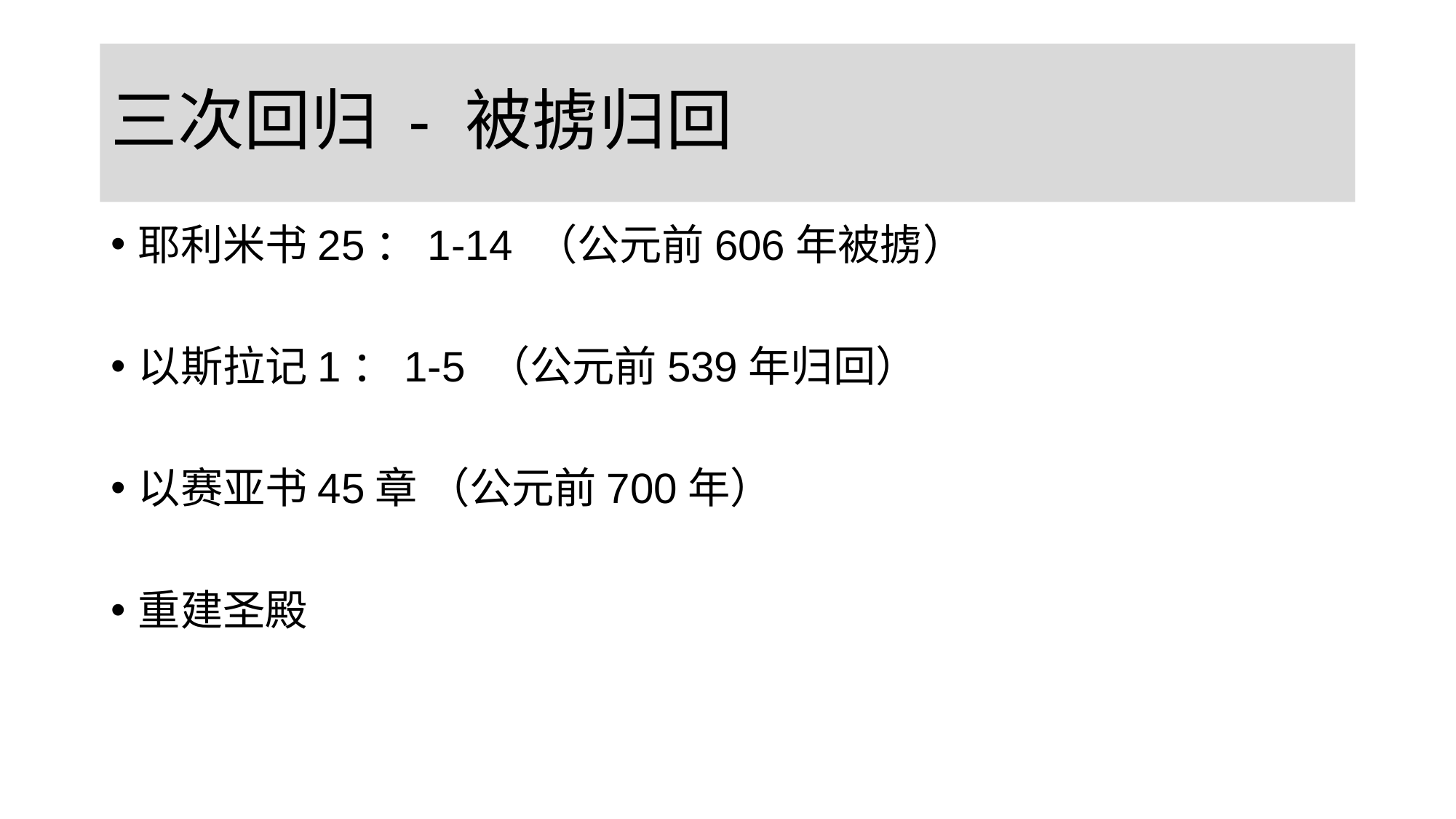

# 三次回归 - 被掳归回
耶利米书25：1-14 （公元前606年被掳）

以斯拉记1：1-5 （公元前539年归回）

以赛亚书45章 （公元前700年）

重建圣殿